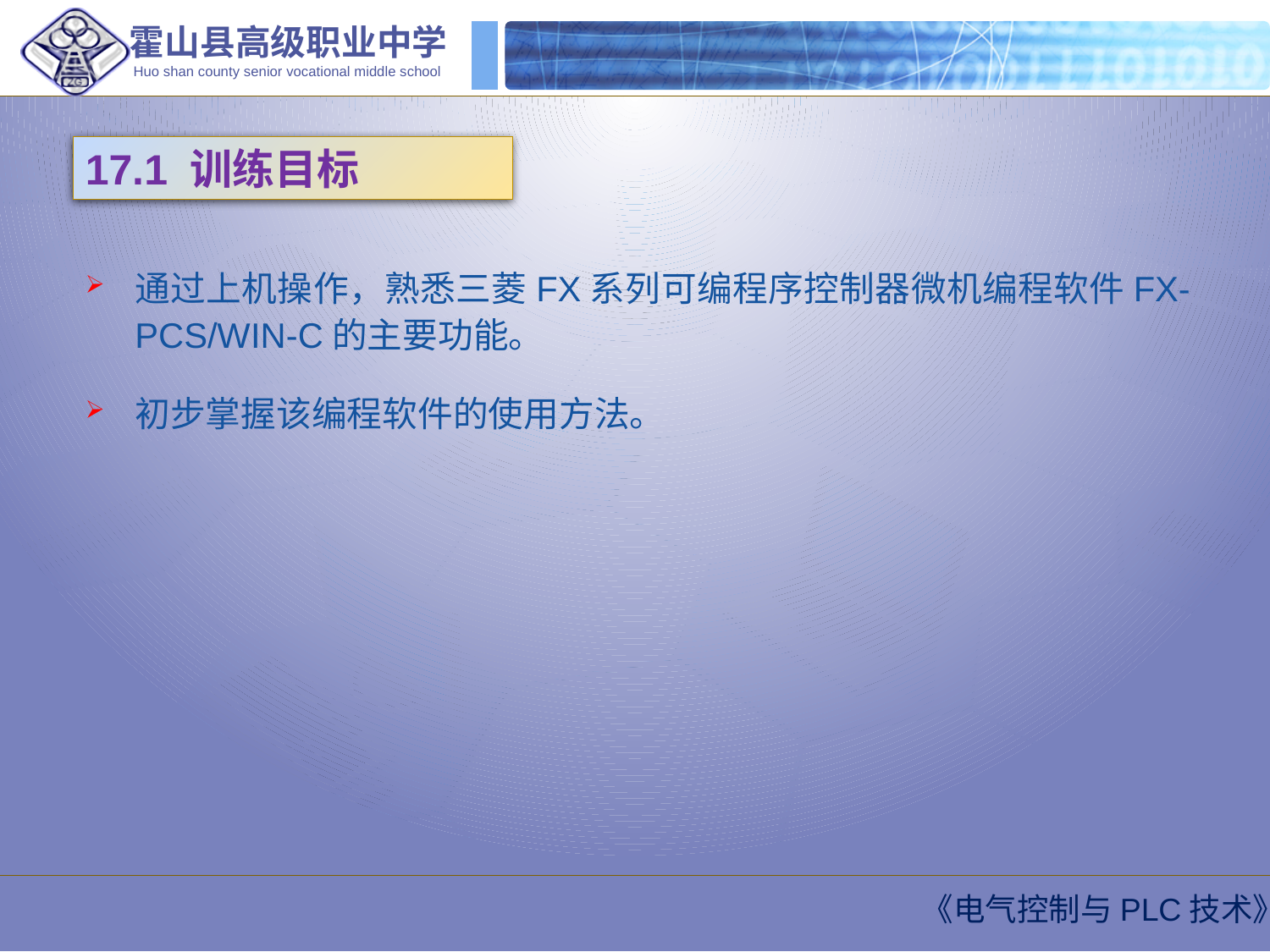

17.1 训练目标
通过上机操作，熟悉三菱FX系列可编程序控制器微机编程软件FX-PCS/WIN-C的主要功能。
初步掌握该编程软件的使用方法。